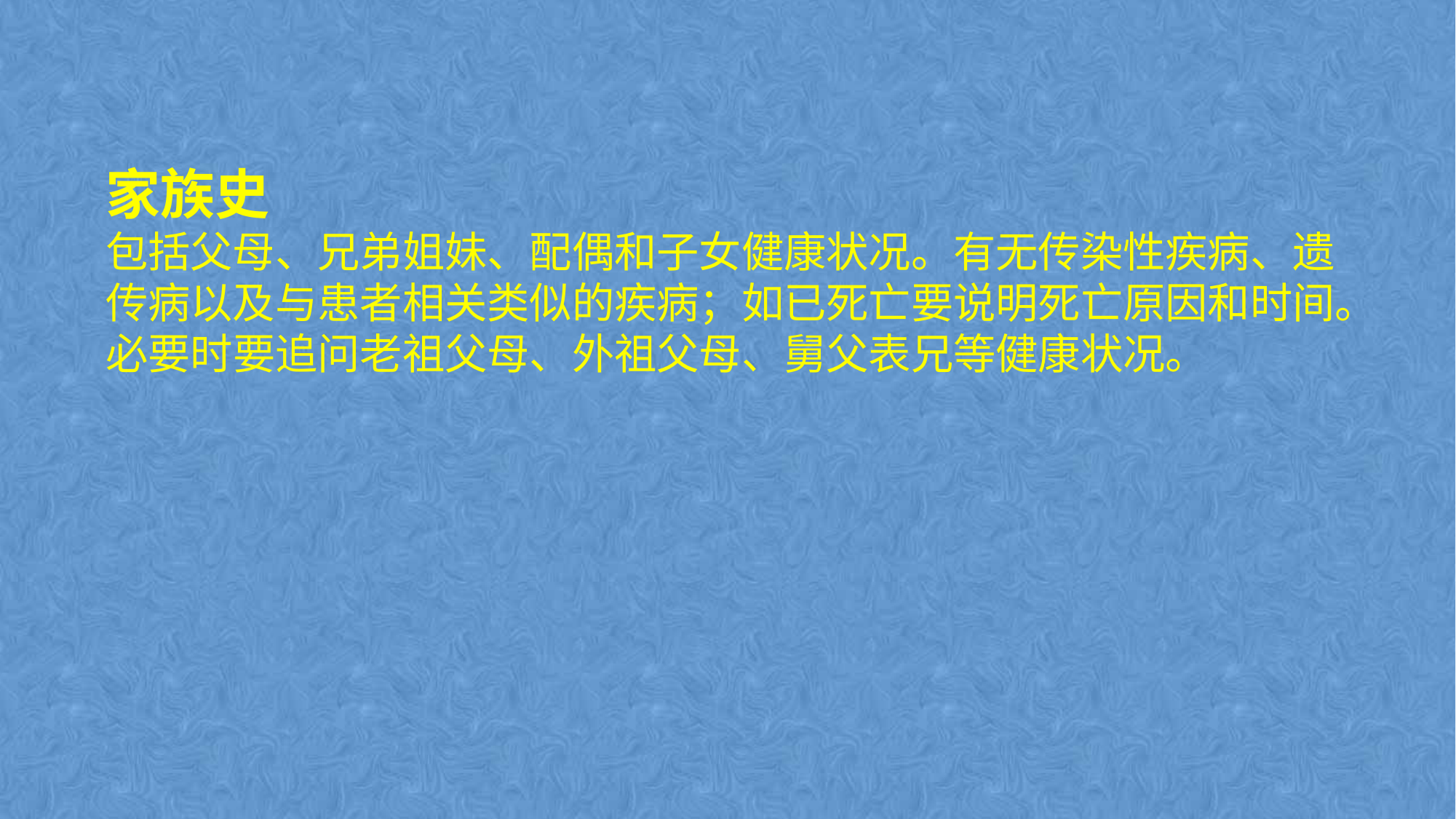

家族史
包括父母、兄弟姐妹、配偶和子女健康状况。有无传染性疾病、遗传病以及与患者相关类似的疾病；如已死亡要说明死亡原因和时间。必要时要追问老祖父母、外祖父母、舅父表兄等健康状况。